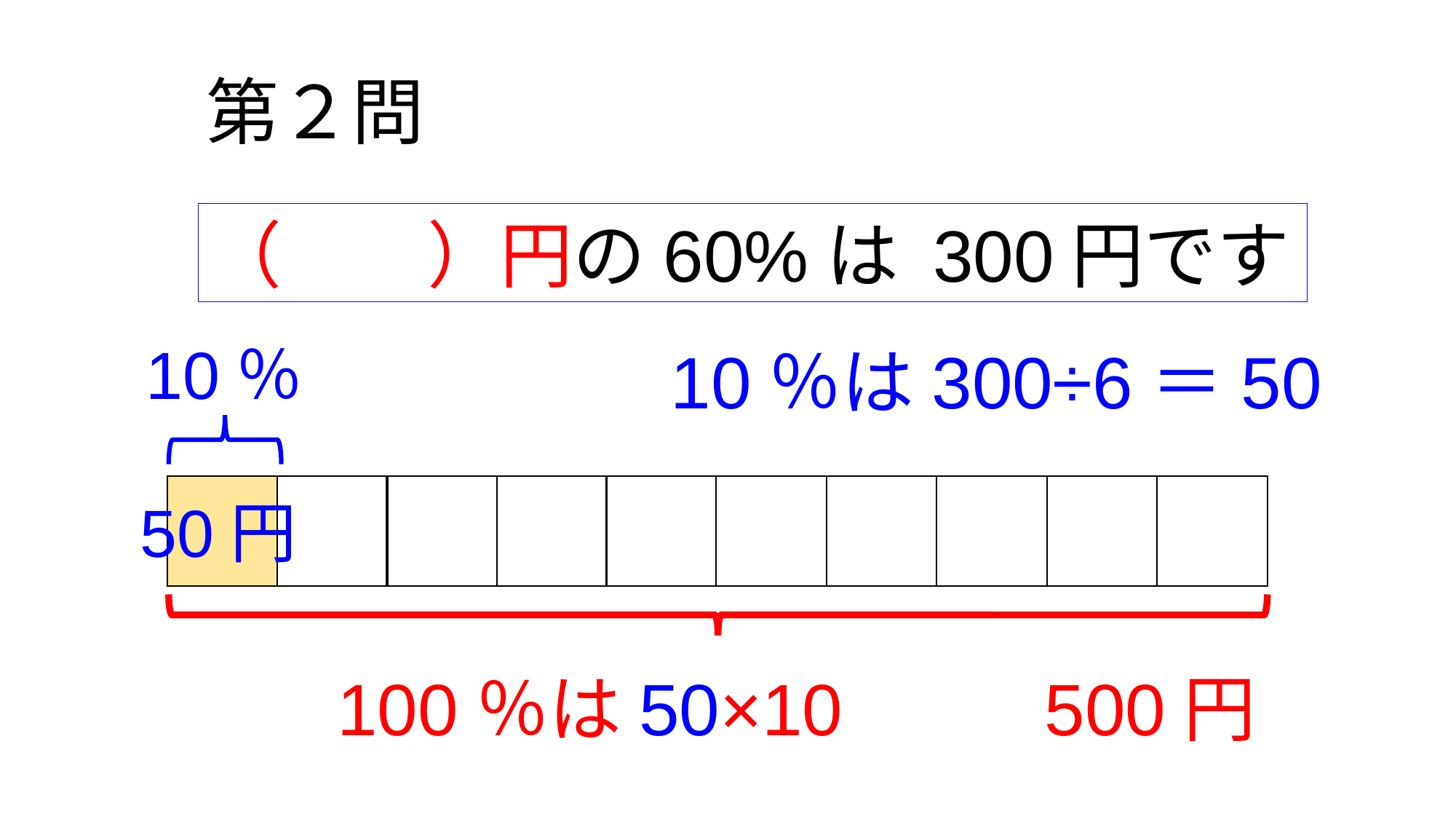

第２問

（　　）円の60%は 300円です
10％
10％は300÷6＝50

50円
500円
100％は50×10